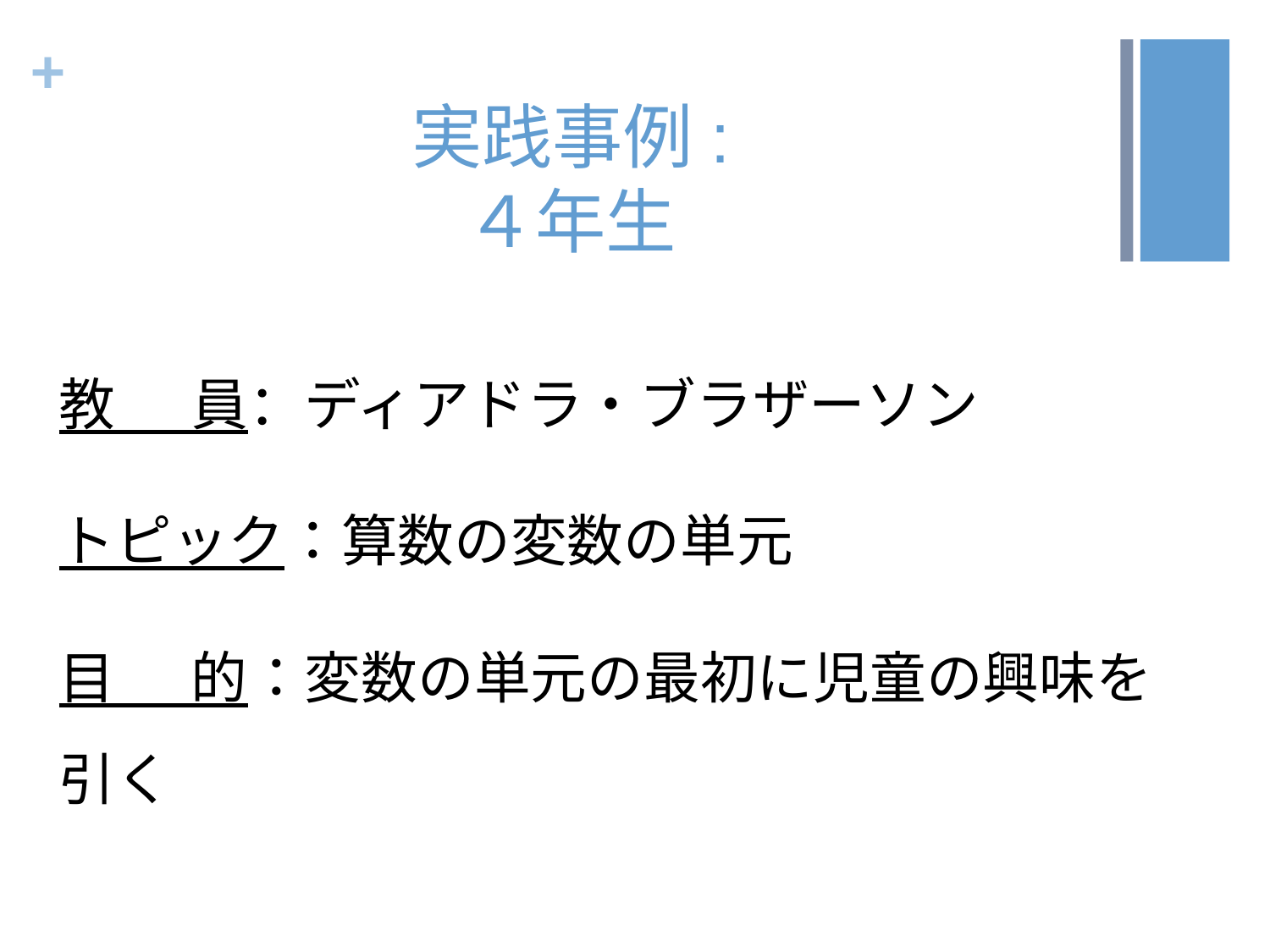

# 実践事例: ４年生
教      員：ディアドラ・ブラザーソン

トピック：算数の変数の単元
目      的：変数の単元の最初に児童の興味を引く